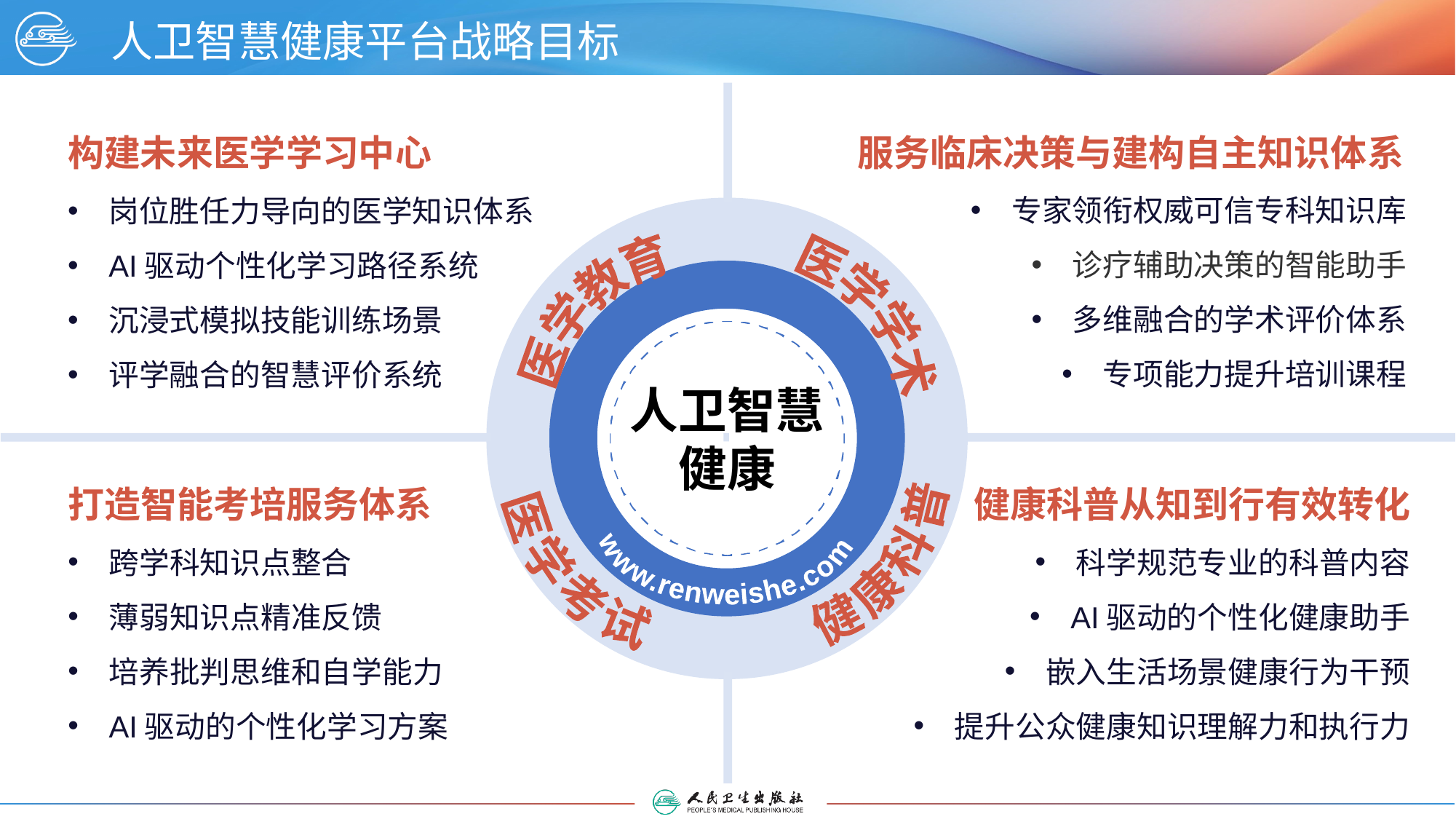

# 人卫智慧健康平台战略目标

服务临床决策与建构自主知识体系
专家领衔权威可信专科知识库
诊疗辅助决策的智能助手
多维融合的学术评价体系
专项能力提升培训课程
构建未来医学学习中心
岗位胜任力导向的医学知识体系
AI驱动个性化学习路径系统
沉浸式模拟技能训练场景
评学融合的智慧评价系统

人卫智慧健康
www.renweishe.com
医学学术
医学教育
医学考试
健康科普

打造智能考培服务体系
跨学科知识点整合
薄弱知识点精准反馈
培养批判思维和自学能力
AI驱动的个性化学习方案
健康科普从知到行有效转化
科学规范专业的科普内容
AI驱动的个性化健康助手
嵌入生活场景健康行为干预
提升公众健康知识理解力和执行力